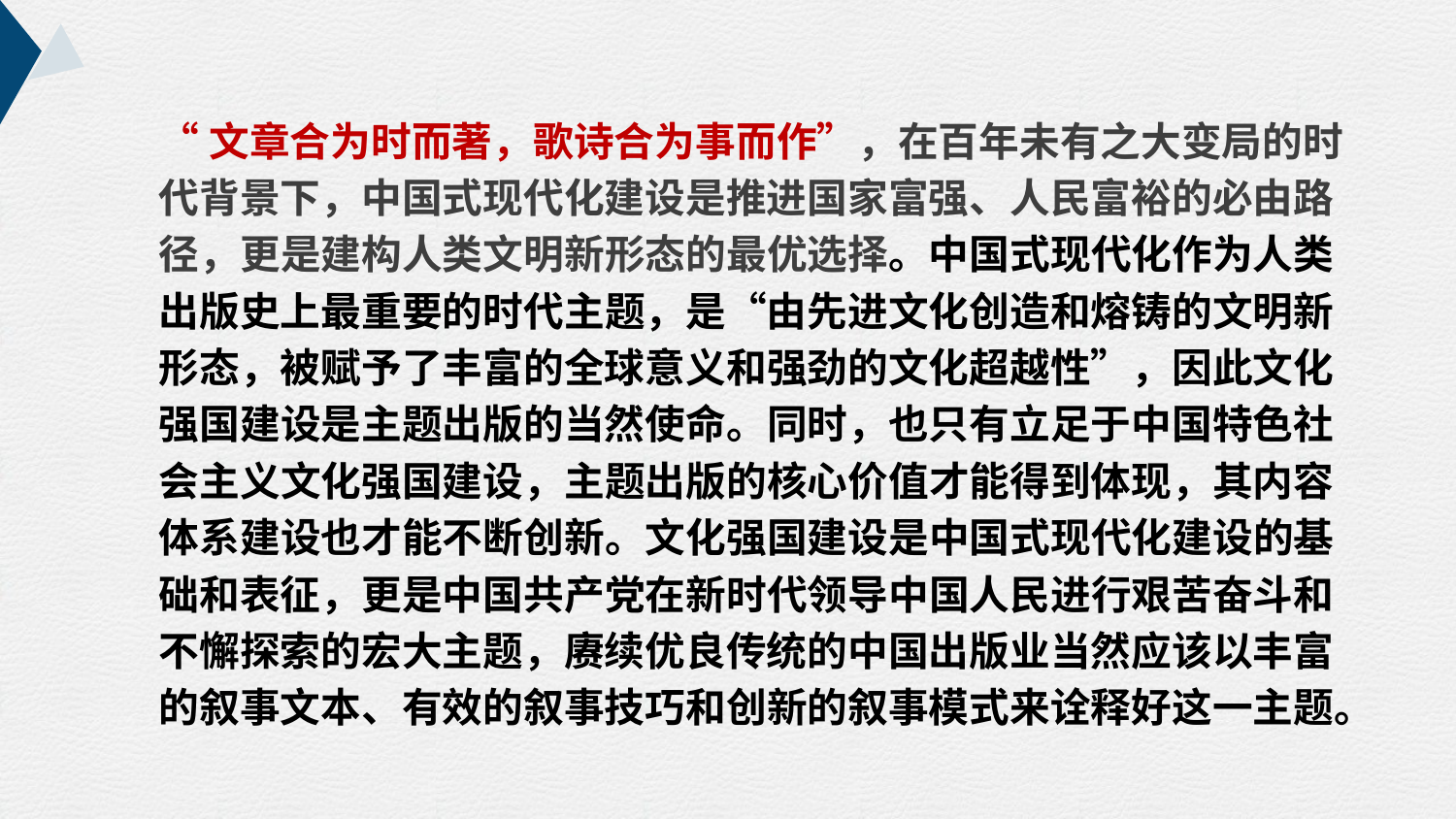

“文章合为时而著，歌诗合为事而作”，在百年未有之大变局的时代背景下，中国式现代化建设是推进国家富强、人民富裕的必由路径，更是建构人类文明新形态的最优选择。中国式现代化作为人类出版史上最重要的时代主题，是“由先进文化创造和熔铸的文明新形态，被赋予了丰富的全球意义和强劲的文化超越性”，因此文化强国建设是主题出版的当然使命。同时，也只有立足于中国特色社会主义文化强国建设，主题出版的核心价值才能得到体现，其内容体系建设也才能不断创新。文化强国建设是中国式现代化建设的基础和表征，更是中国共产党在新时代领导中国人民进行艰苦奋斗和不懈探索的宏大主题，赓续优良传统的中国出版业当然应该以丰富的叙事文本、有效的叙事技巧和创新的叙事模式来诠释好这一主题。